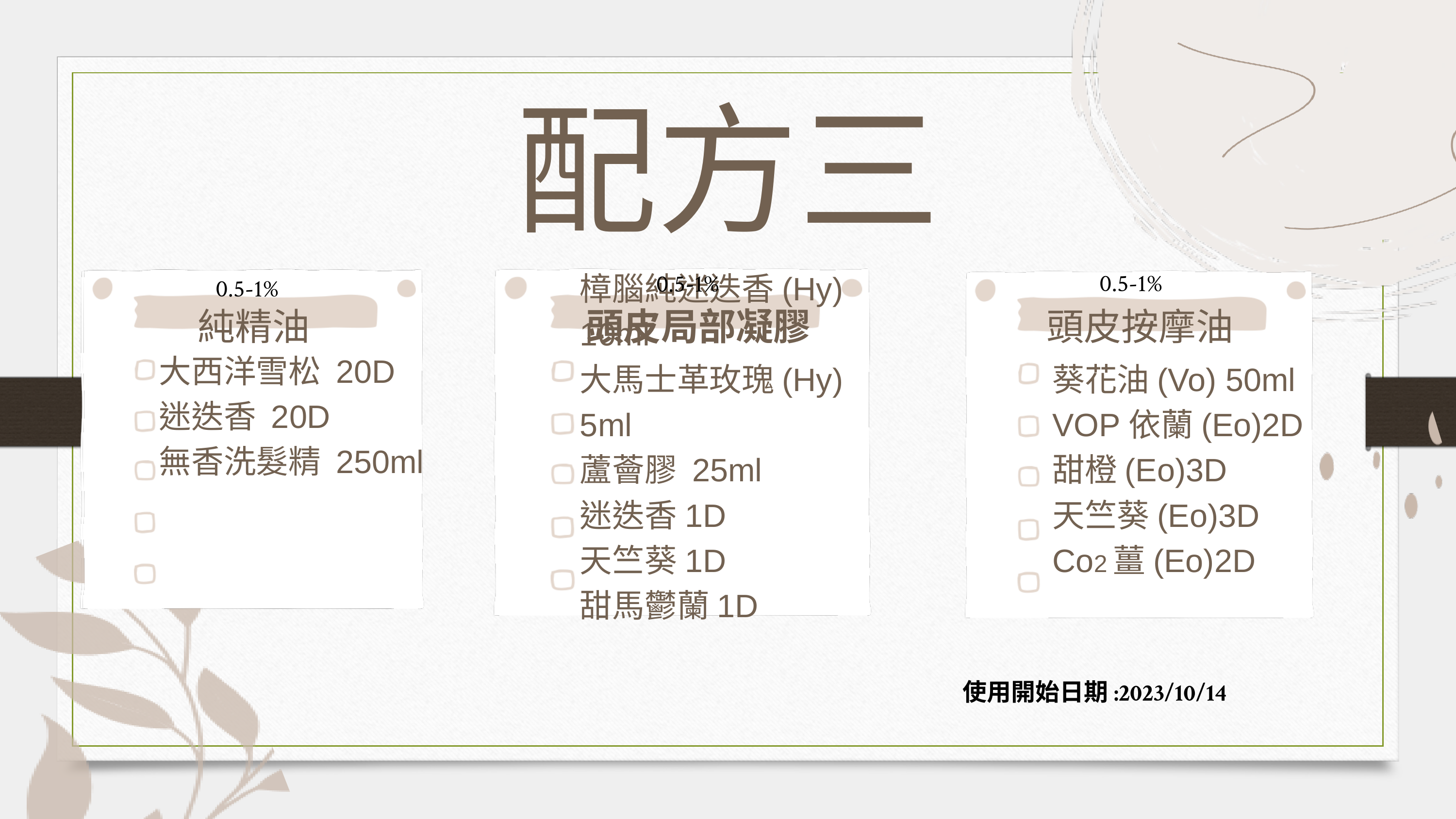

配方三
0.5-1%
0.5-1%

0.5-1%

純精油
頭皮局部凝膠
頭皮按摩油
大西洋雪松 20D
迷迭香 20D
無香洗髮精 250ml
樟腦純迷迭香(Hy) 10ml
大馬士革玫瑰(Hy) 5ml
蘆薈膠 25ml
迷迭香1D
天竺葵1D
甜馬鬱蘭1D
葵花油(Vo) 50ml
VOP依蘭(Eo)2D
甜橙(Eo)3D
天竺葵(Eo)3D
Co2薑(Eo)2D

使用開始日期:2023/10/14